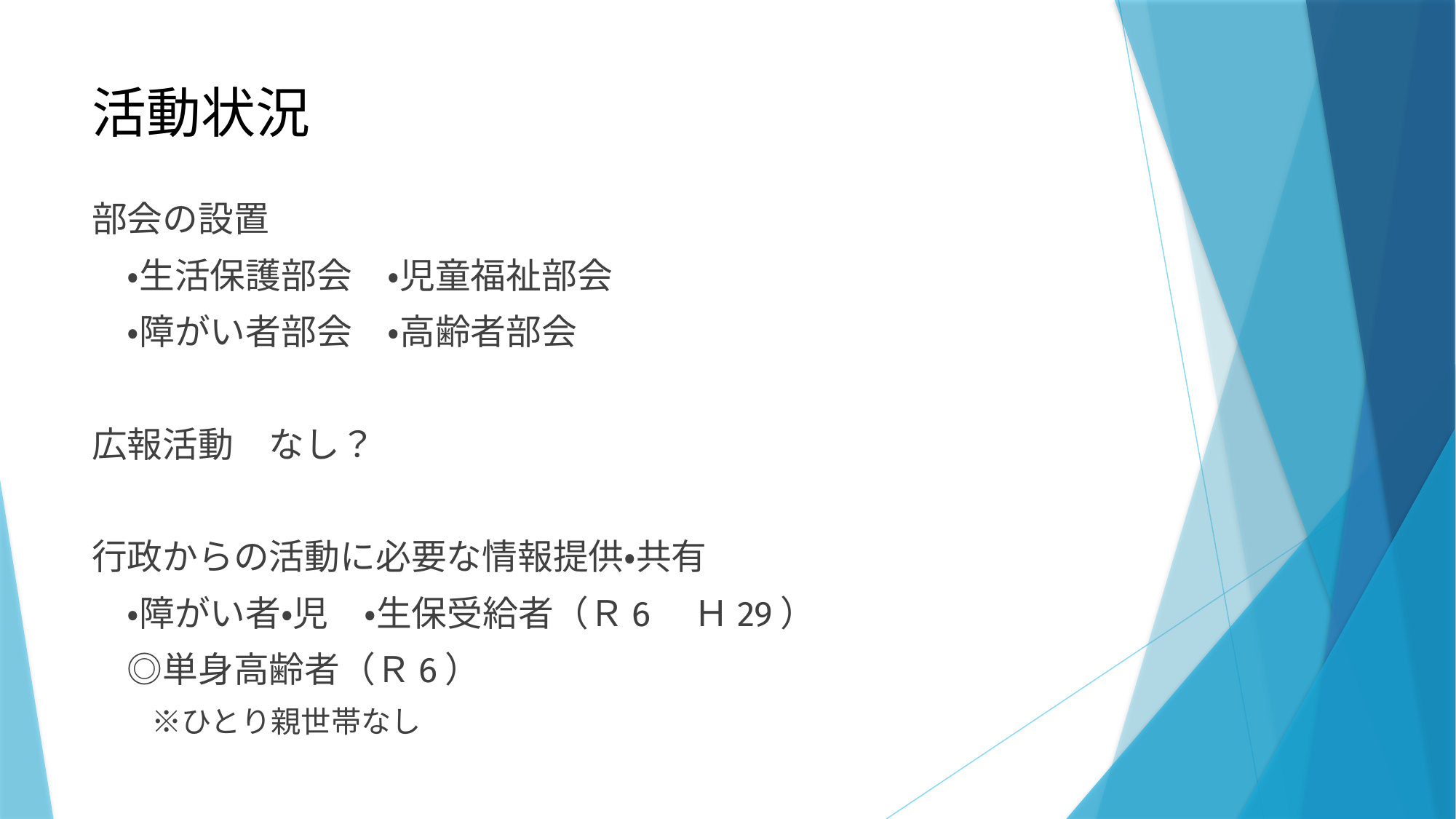

# 活動状況
部会の設置
　・生活保護部会　・児童福祉部会
　・障がい者部会　・高齢者部会

広報活動　なし？

行政からの活動に必要な情報提供・共有
　・障がい者・児　・生保受給者（Ｒ6　Ｈ29）
　◎単身高齢者（Ｒ6）
　　※ひとり親世帯なし